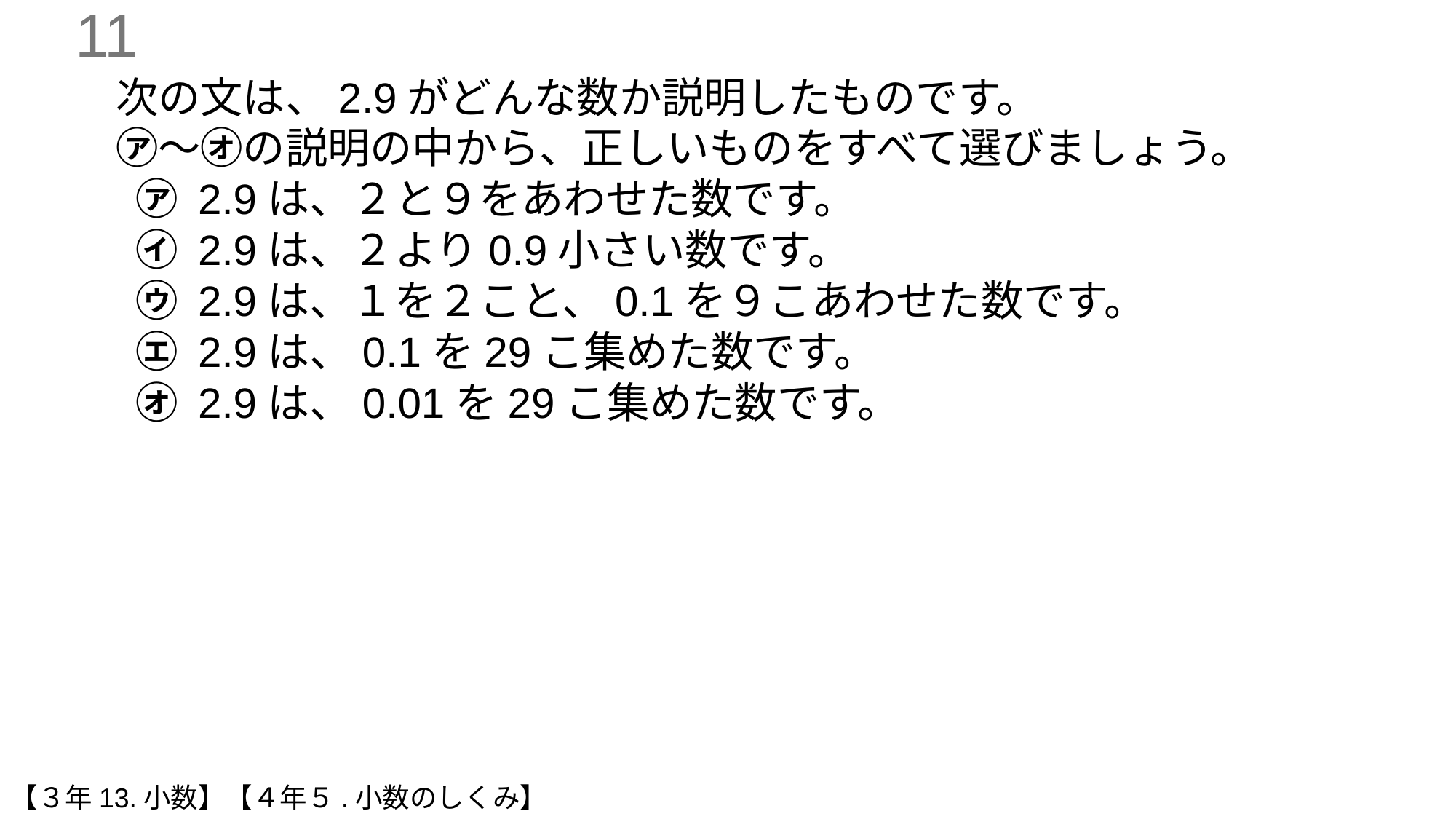

11
次の文は、2.9がどんな数か説明したものです。
㋐〜㋔の説明の中から、正しいものをすべて選びましょう。
 ㋐ 2.9は、２と９をあわせた数です。
 ㋑ 2.9は、２より0.9小さい数です。
 ㋒ 2.9は、１を２こと、0.1を９こあわせた数です。
 ㋓ 2.9は、0.1を29こ集めた数です。
 ㋔ 2.9は、0.01を29こ集めた数です。
【３年13.小数】【４年５.小数のしくみ】